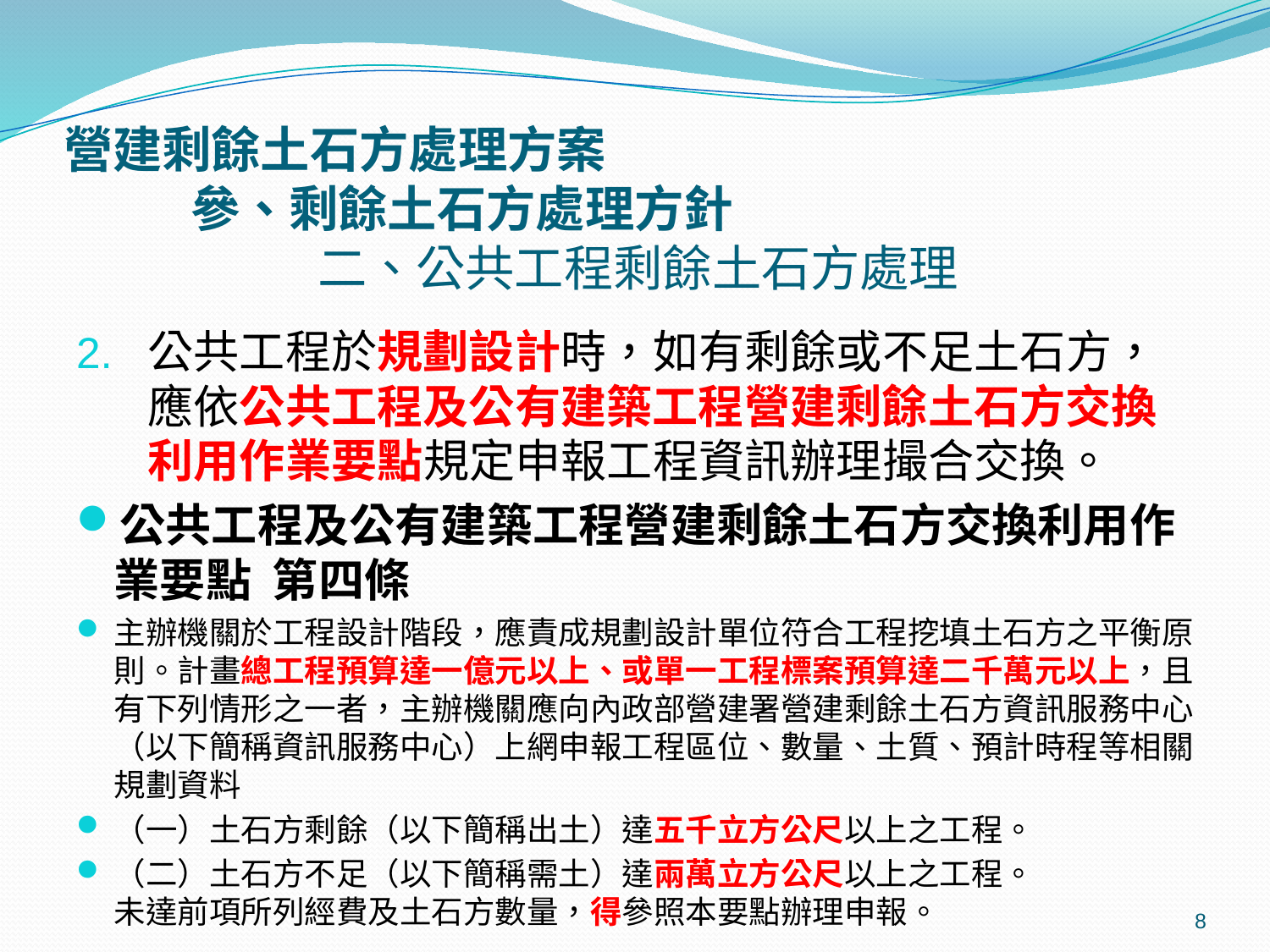

# 營建剩餘土石方處理方案 參、剩餘土石方處理方針 二、公共工程剩餘土石方處理
公共工程於規劃設計時，如有剩餘或不足土石方，應依公共工程及公有建築工程營建剩餘土石方交換利用作業要點規定申報工程資訊辦理撮合交換。
公共工程及公有建築工程營建剩餘土石方交換利用作業要點  第四條
主辦機關於工程設計階段，應責成規劃設計單位符合工程挖填土石方之平衡原則。計畫總工程預算達一億元以上、或單一工程標案預算達二千萬元以上，且有下列情形之一者，主辦機關應向內政部營建署營建剩餘土石方資訊服務中心（以下簡稱資訊服務中心）上網申報工程區位、數量、土質、預計時程等相關規劃資料
（一）土石方剩餘（以下簡稱出土）達五千立方公尺以上之工程。
（二）土石方不足（以下簡稱需土）達兩萬立方公尺以上之工程。 
未達前項所列經費及土石方數量，得參照本要點辦理申報。

8